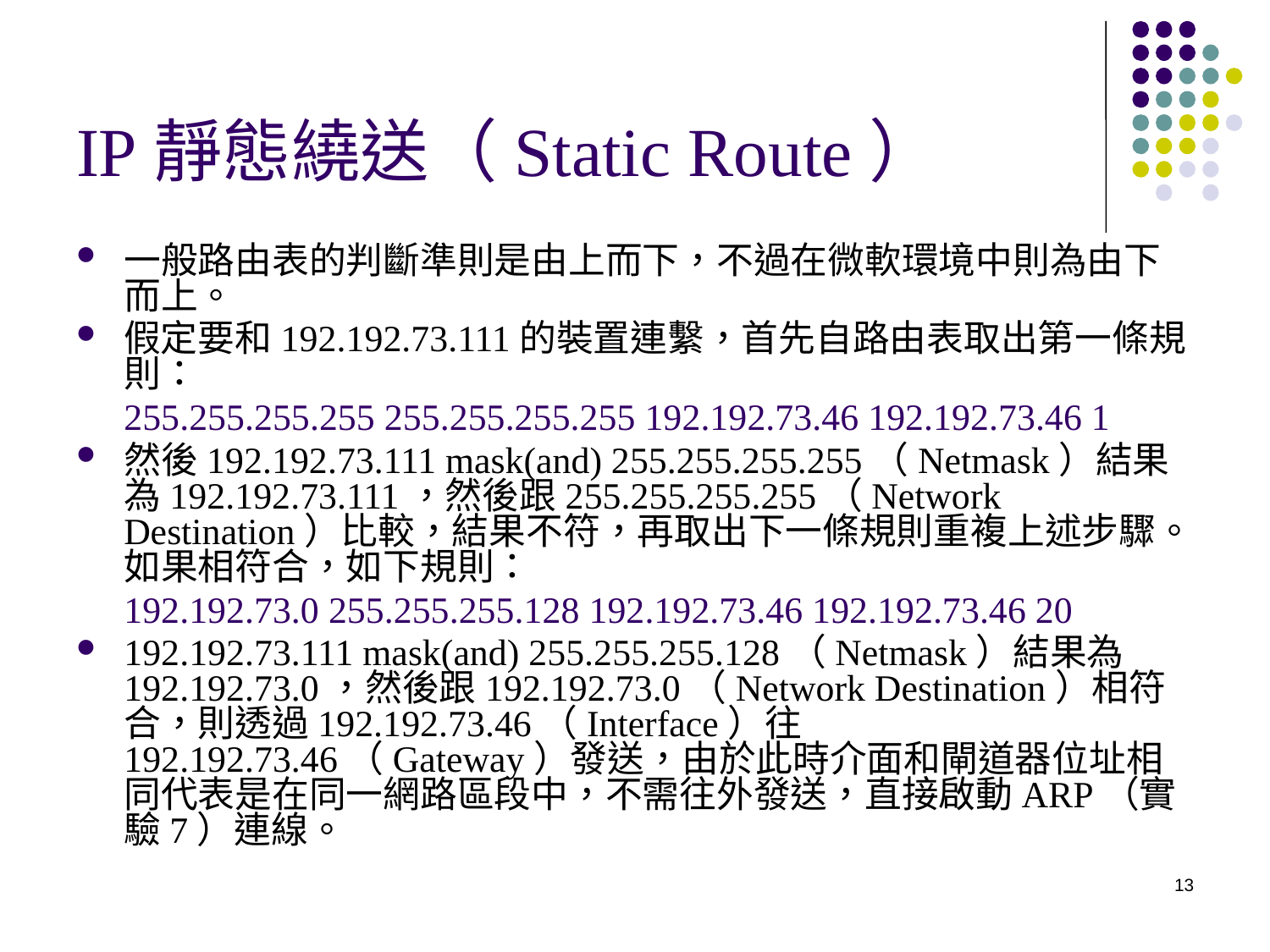

# IP靜態繞送（Static Route）
一般路由表的判斷準則是由上而下，不過在微軟環境中則為由下而上。
假定要和192.192.73.111的裝置連繫，首先自路由表取出第一條規則：
	255.255.255.255 255.255.255.255 192.192.73.46 192.192.73.46 1
然後192.192.73.111 mask(and) 255.255.255.255（Netmask）結果為192.192.73.111，然後跟255.255.255.255（Network Destination）比較，結果不符，再取出下一條規則重複上述步驟。如果相符合，如下規則：
	192.192.73.0 255.255.255.128 192.192.73.46 192.192.73.46 20
192.192.73.111 mask(and) 255.255.255.128（Netmask）結果為192.192.73.0，然後跟192.192.73.0（Network Destination）相符合，則透過192.192.73.46（Interface）往192.192.73.46（Gateway）發送，由於此時介面和閘道器位址相同代表是在同一網路區段中，不需往外發送，直接啟動ARP（實驗7）連線。

13